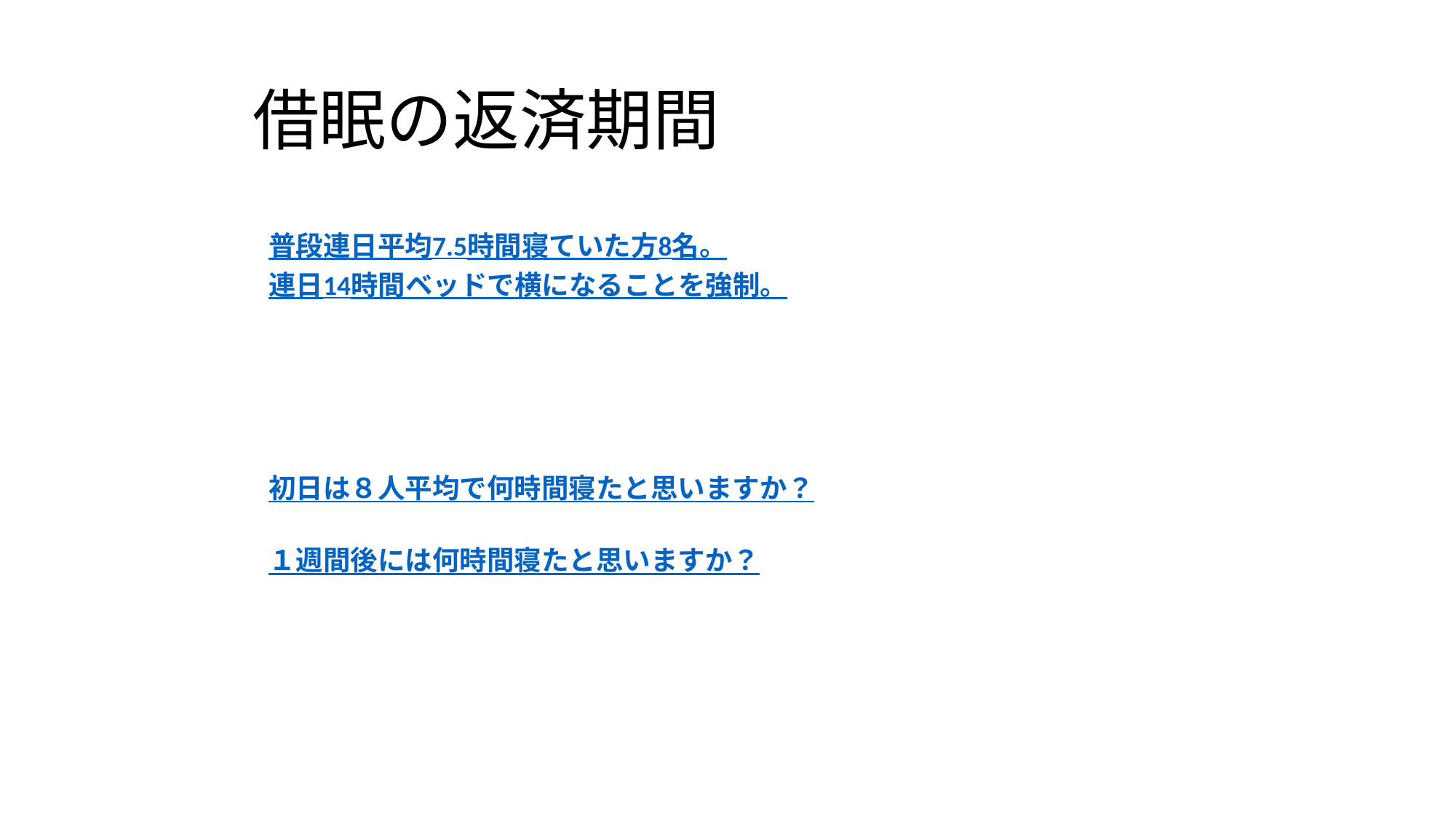

# 借眠の返済期間
普段連日平均7.5時間寝ていた方8名。
連日14時間ベッドで横になることを強制。

初日は８人平均で何時間寝たと思いますか？

１週間後には何時間寝たと思いますか？